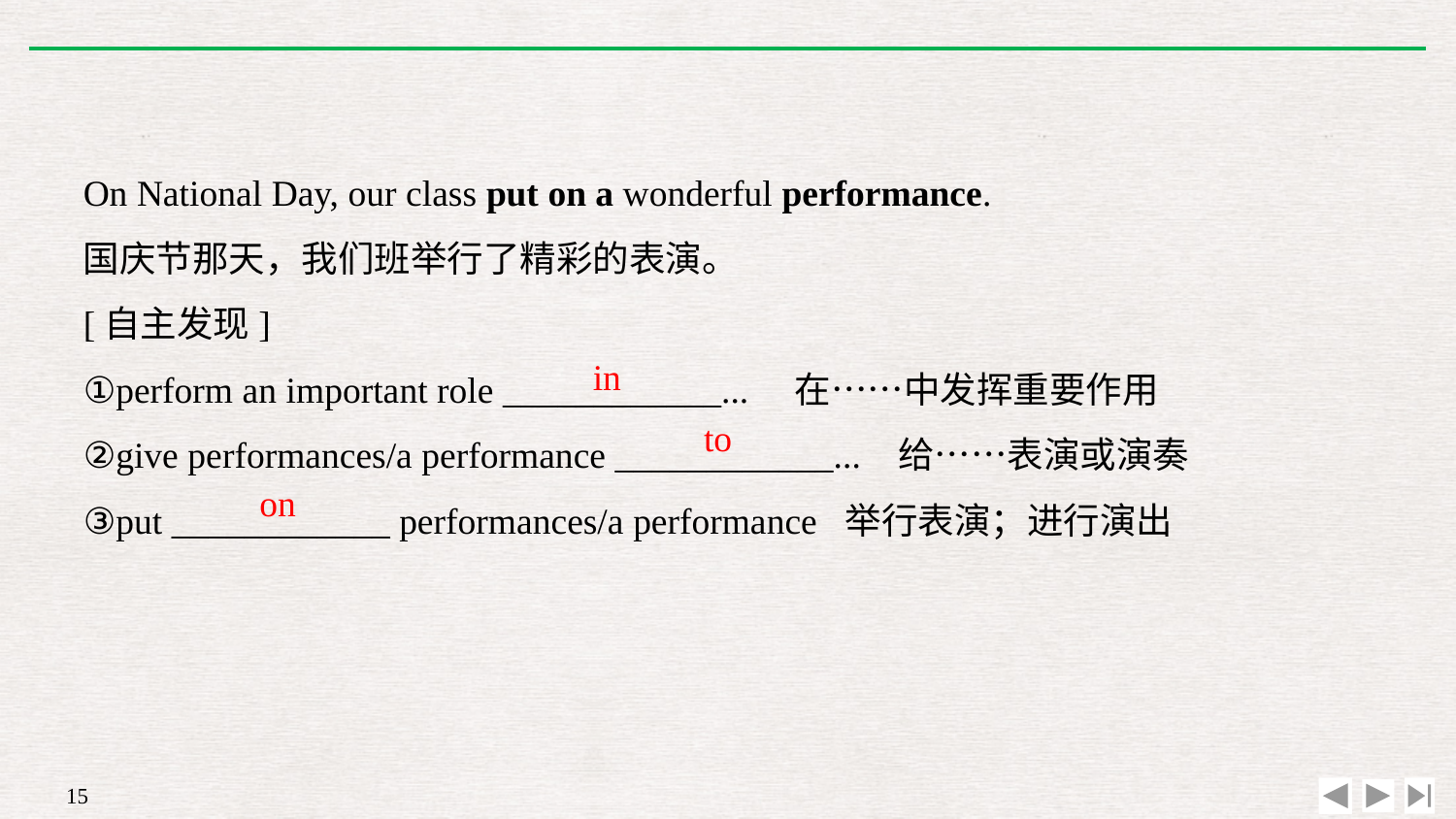

On National Day, our class put on a wonderful performance.
国庆节那天，我们班举行了精彩的表演。
[自主发现]
①perform an important role ____________...　在……中发挥重要作用
②give performances/a performance ____________...   给……表演或演奏
③put ____________ performances/a performance  举行表演；进行演出
in
to
on